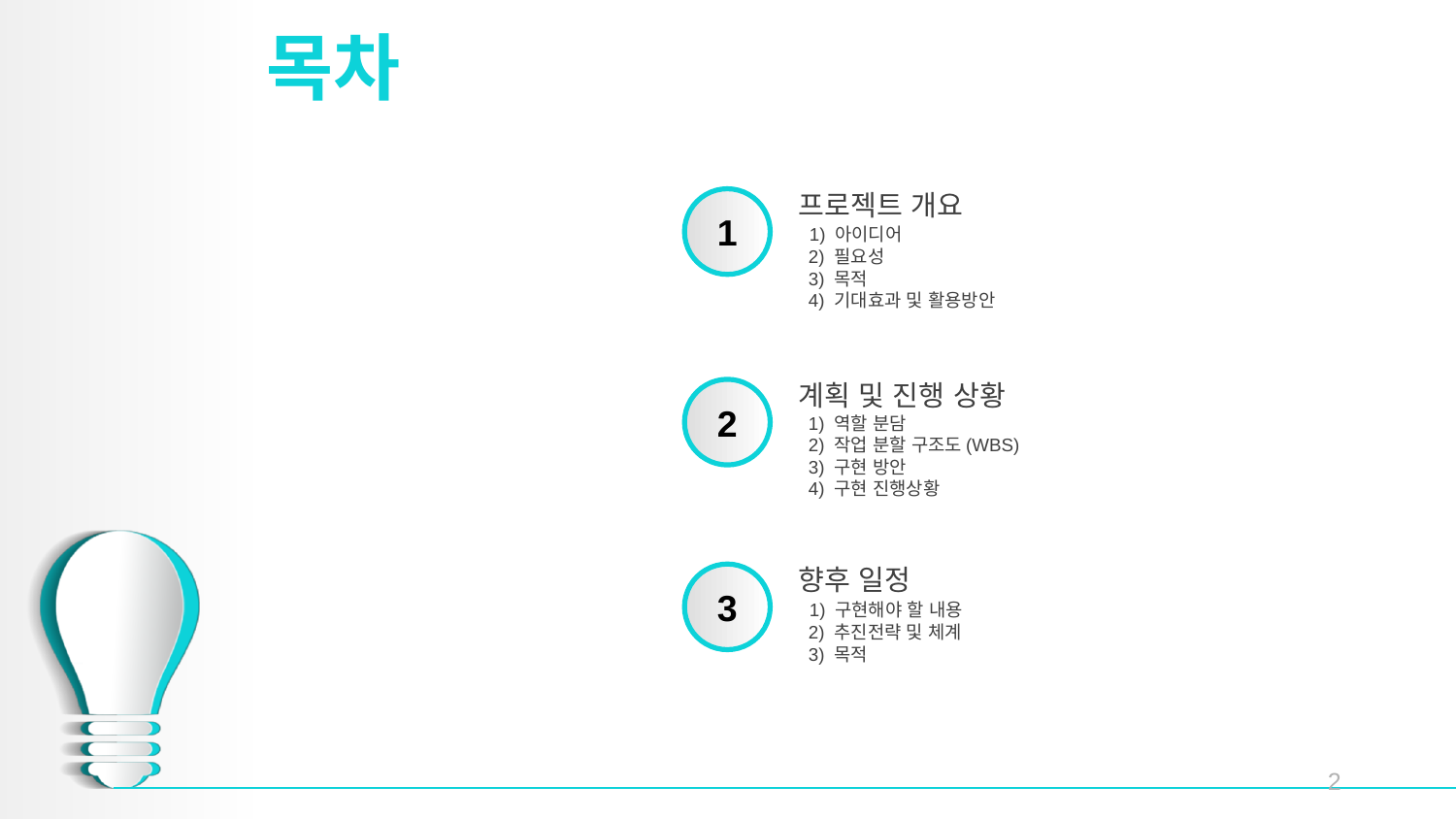

# 목차
프로젝트 개요
  1) 아이디어
  2) 필요성
  3) 목적
  4) 기대효과 및 활용방안

1
계획 및 진행 상황
  1) 역할 분담
  2) 작업 분할 구조도(WBS)
  3) 구현 방안
  4) 구현 진행상황

2
향후 일정
  1) 구현해야 할 내용
  2) 추진전략 및 체계
  3) 목적

3
2